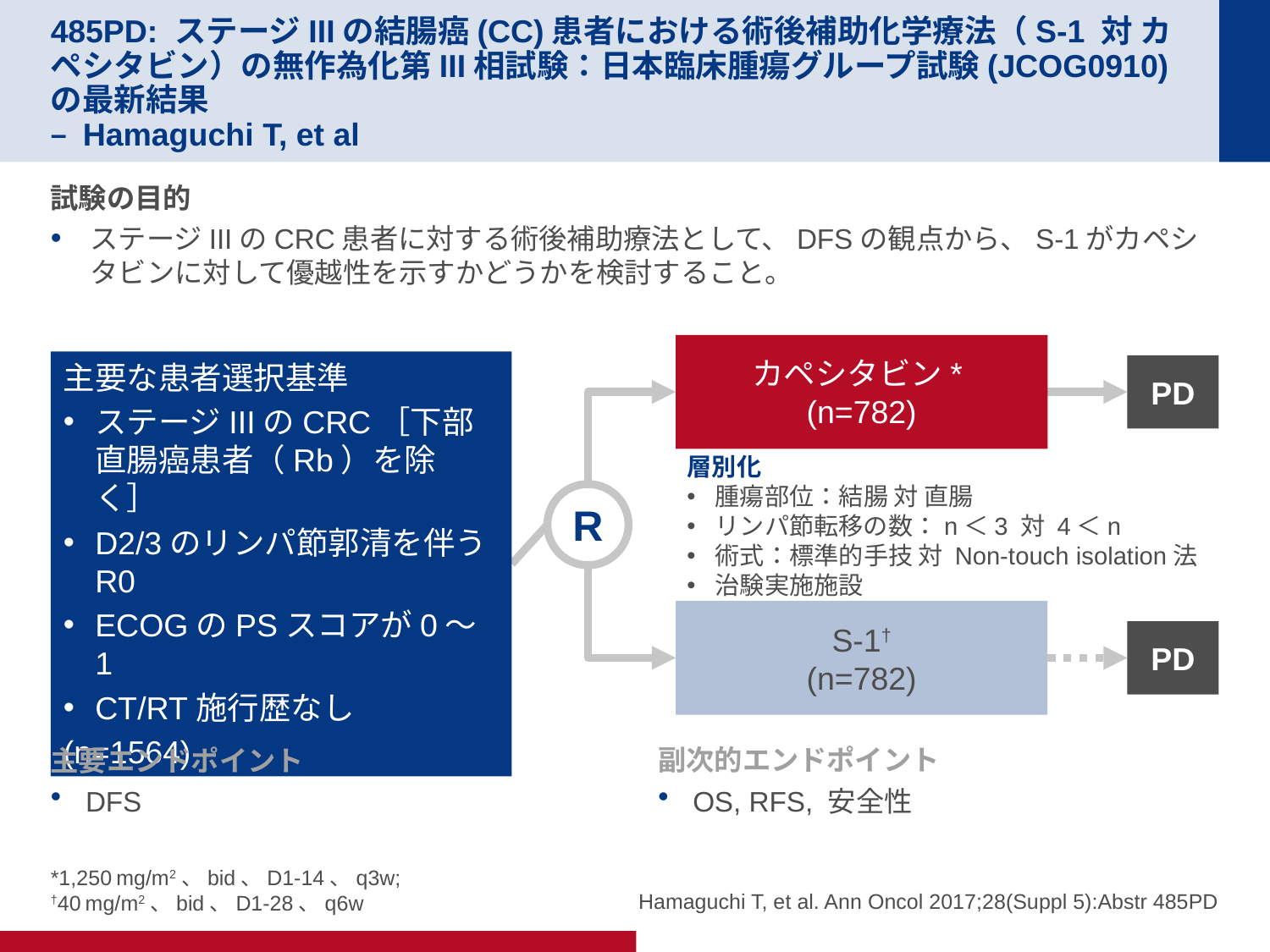

# 485PD: ステージIIIの結腸癌(CC)患者における術後補助化学療法（S-1 対 カペシタビン）の無作為化第III相試験：日本臨床腫瘍グループ試験(JCOG0910)の最新結果 – Hamaguchi T, et al
試験の目的
ステージIIIのCRC患者に対する術後補助療法として、DFSの観点から、S-1がカペシタビンに対して優越性を示すかどうかを検討すること。

カペシタビン*
(n=782)
主要な患者選択基準
ステージIIIのCRC［下部直腸癌患者（Rb）を除く］
D2/3のリンパ節郭清を伴うR0
ECOGのPSスコアが0～1
CT/RT施行歴なし
(n=1564)
PD
層別化
腫瘍部位：結腸 対 直腸
リンパ節転移の数：n＜3 対 4＜n
術式：標準的手技 対 Non-touch isolation法
治験実施施設
R
S-1†
(n=782)
PD
主要エンドポイント
DFS

副次的エンドポイント
OS, RFS, 安全性
Hamaguchi T, et al. Ann Oncol 2017;28(Suppl 5):Abstr 485PD
*1,250 mg/m2、bid、D1-14、q3w;
†40 mg/m2、bid、D1-28、q6w